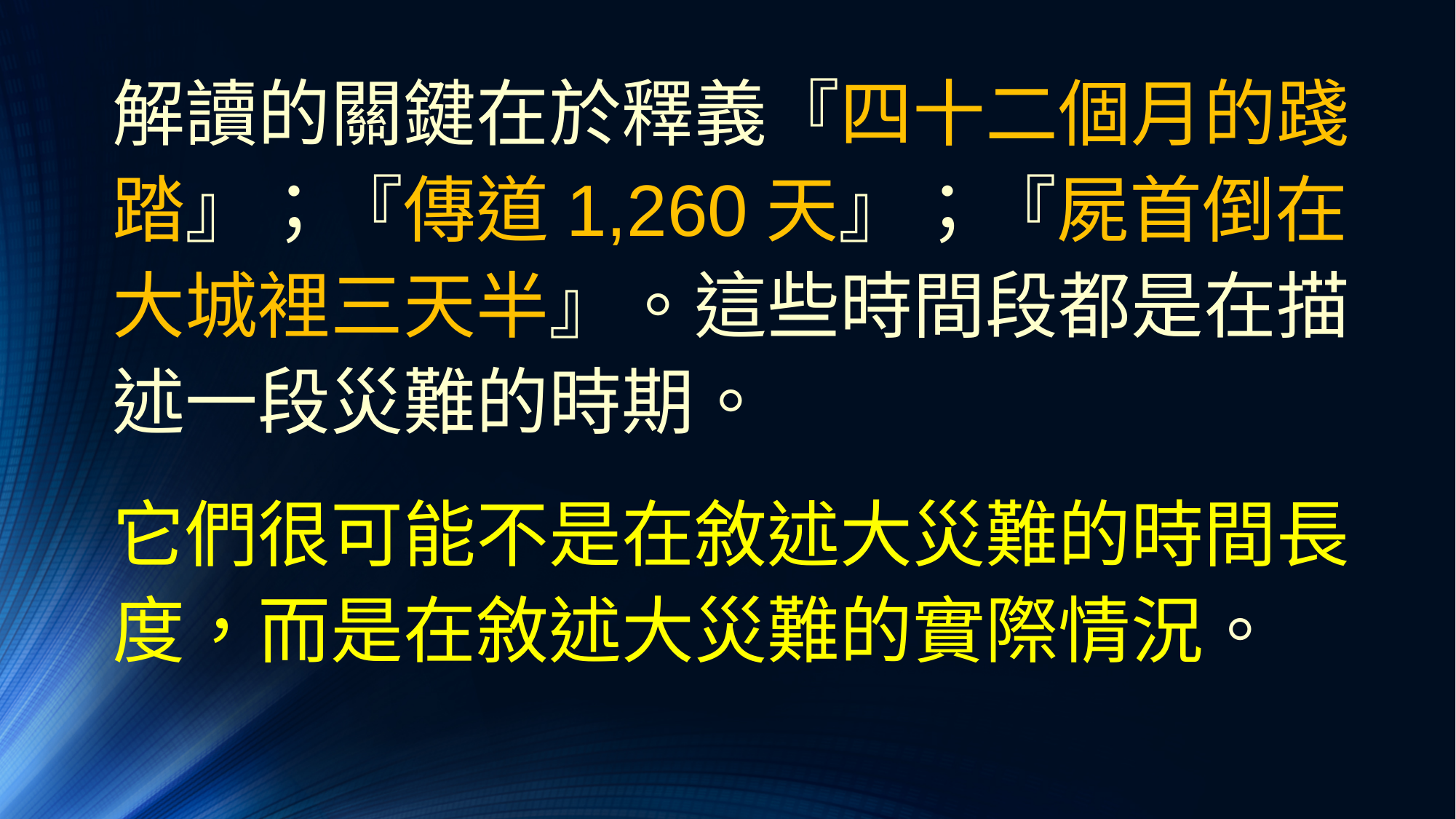

解讀的關鍵在於釋義『四十二個月的踐踏』；『傳道1,260天』；『屍首倒在大城裡三天半』。這些時間段都是在描述一段災難的時期。
它們很可能不是在敘述大災難的時間長度，而是在敘述大災難的實際情況。